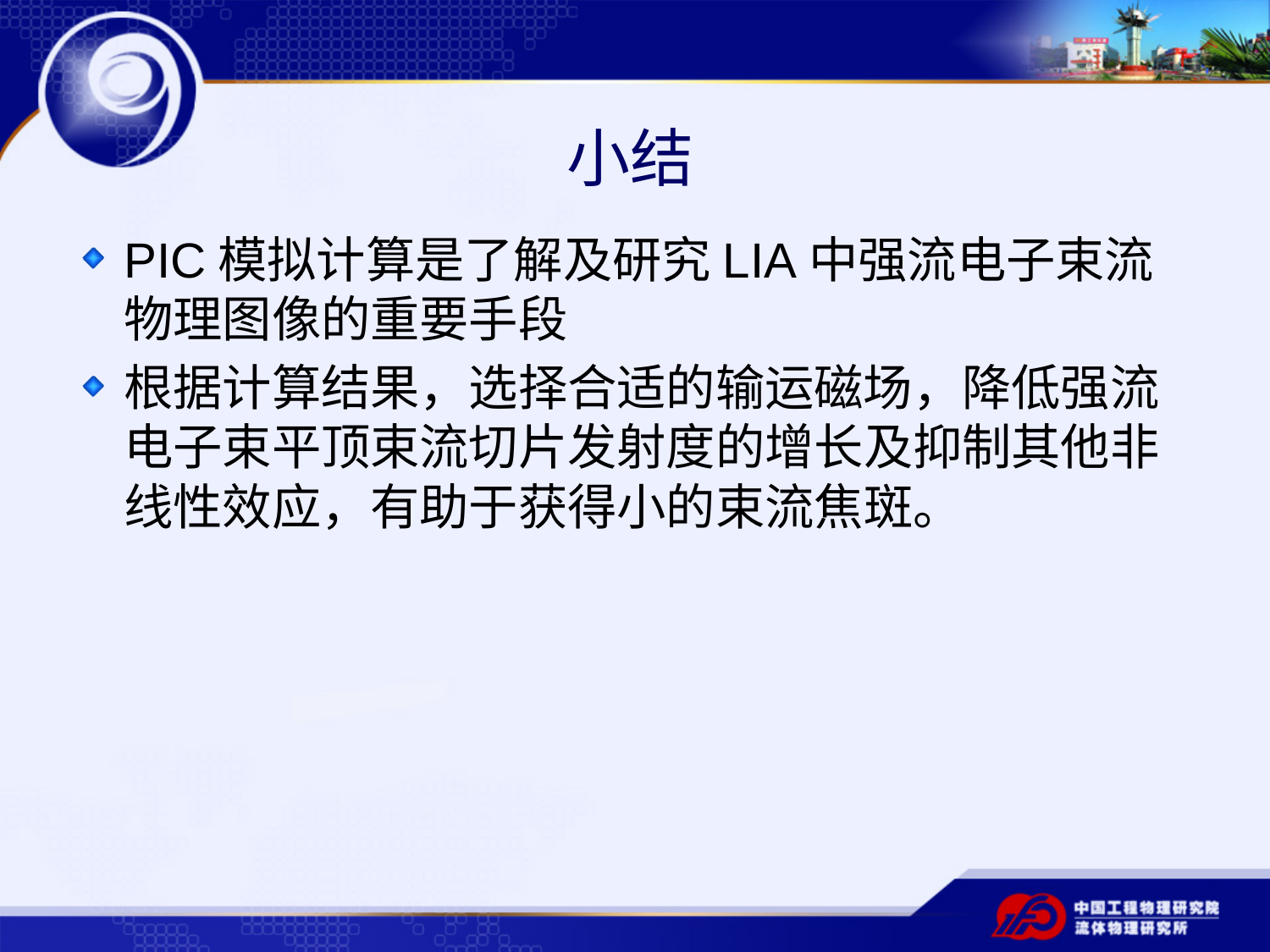

# 小结
PIC模拟计算是了解及研究LIA中强流电子束流物理图像的重要手段
根据计算结果，选择合适的输运磁场，降低强流电子束平顶束流切片发射度的增长及抑制其他非线性效应，有助于获得小的束流焦斑。